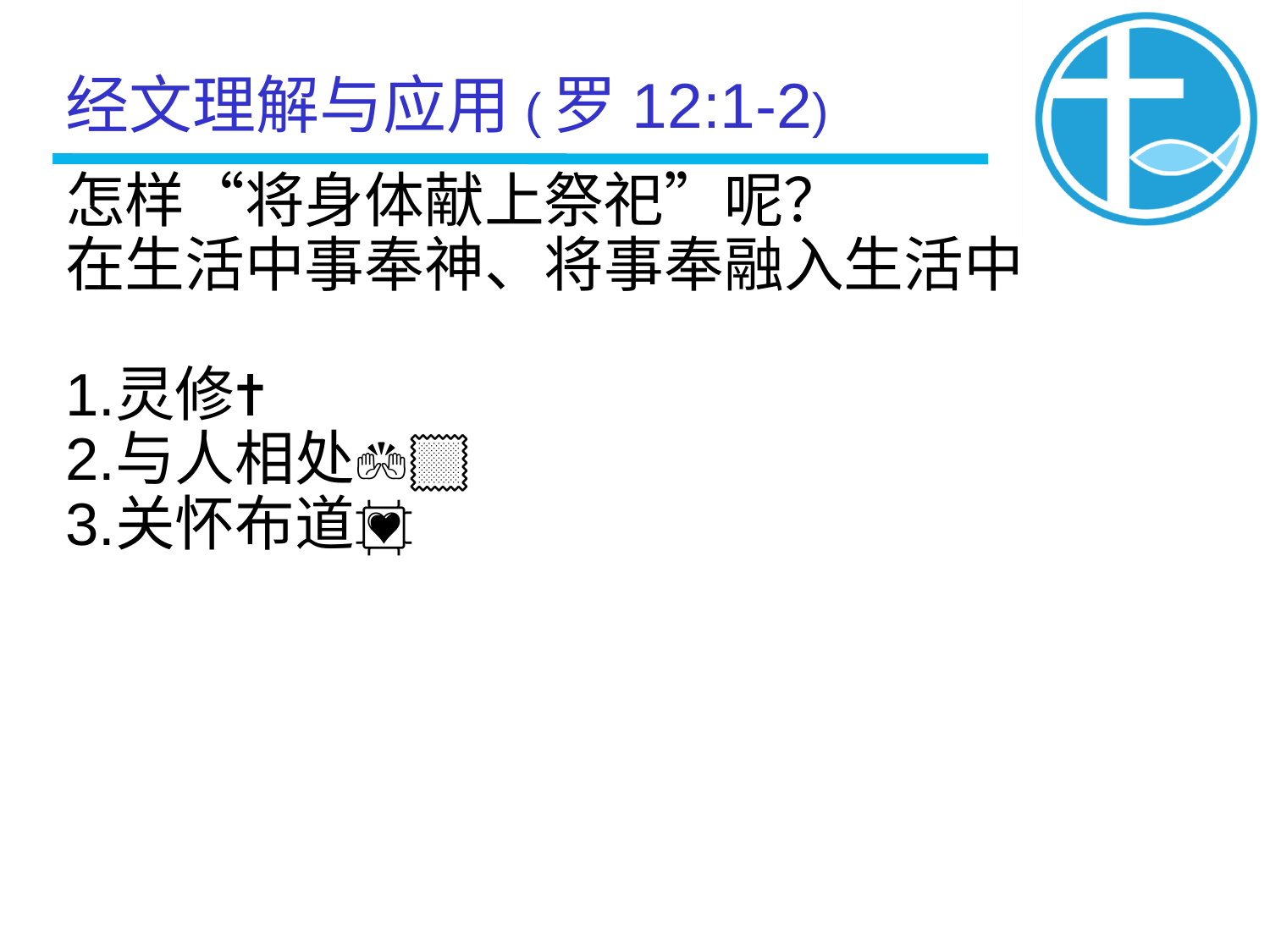

经文理解与应用(罗12:1-2)

怎样“将身体献上祭祀”呢？
在生活中事奉神、将事奉融入生活中

灵修✝️
与人相处🙌🏻
关怀布道💟